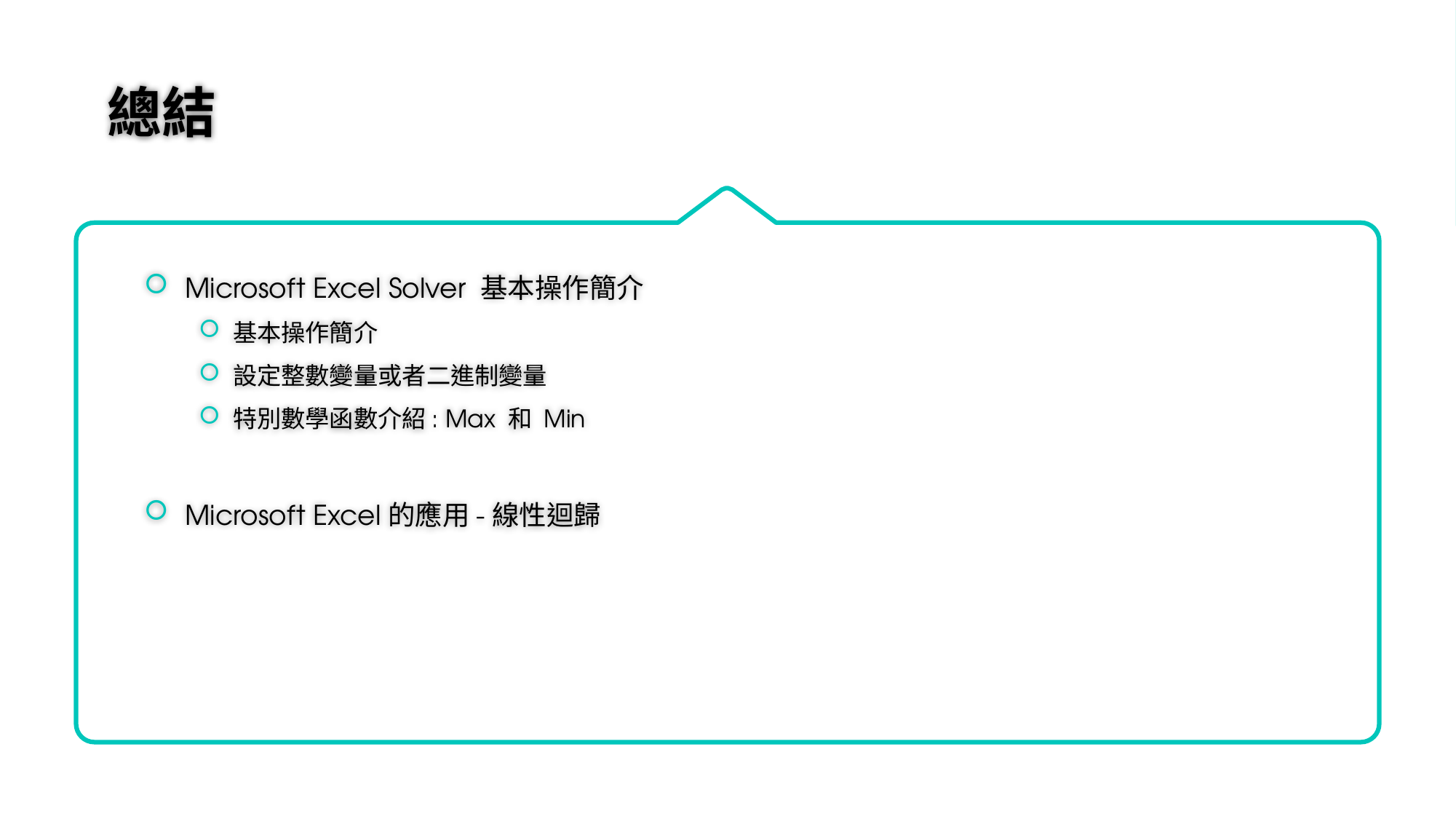

# 總結

Microsoft Excel Solver 基本操作簡介
基本操作簡介
設定整數變量或者二進制變量
特別數學函數介紹: Max 和 Min

Microsoft Excel的應用-線性迴歸